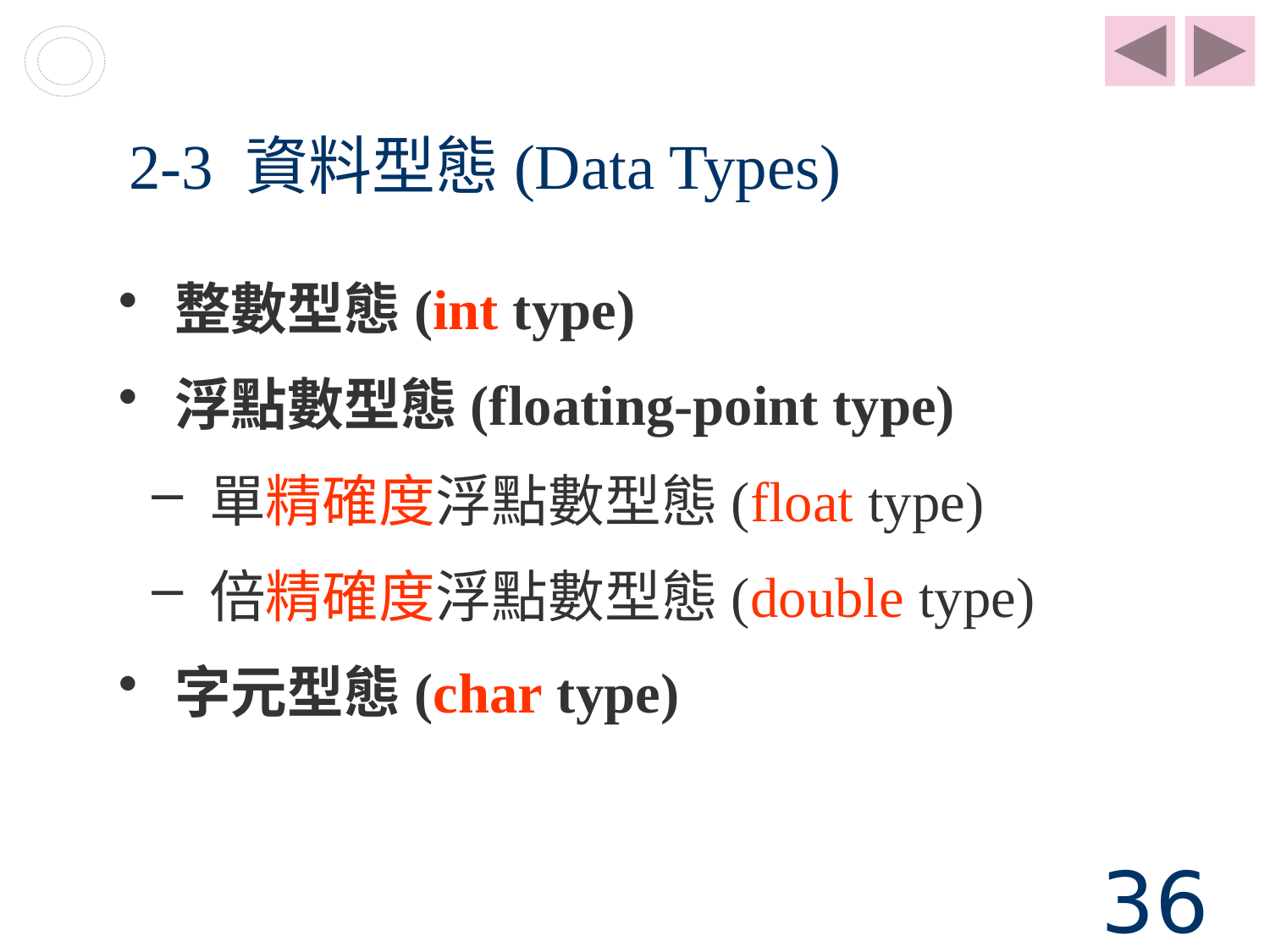

# 2-3 資料型態(Data Types)
 整數型態(int type)
 浮點數型態(floating-point type)
 單精確度浮點數型態(float type)
 倍精確度浮點數型態(double type)
 字元型態(char type)
36